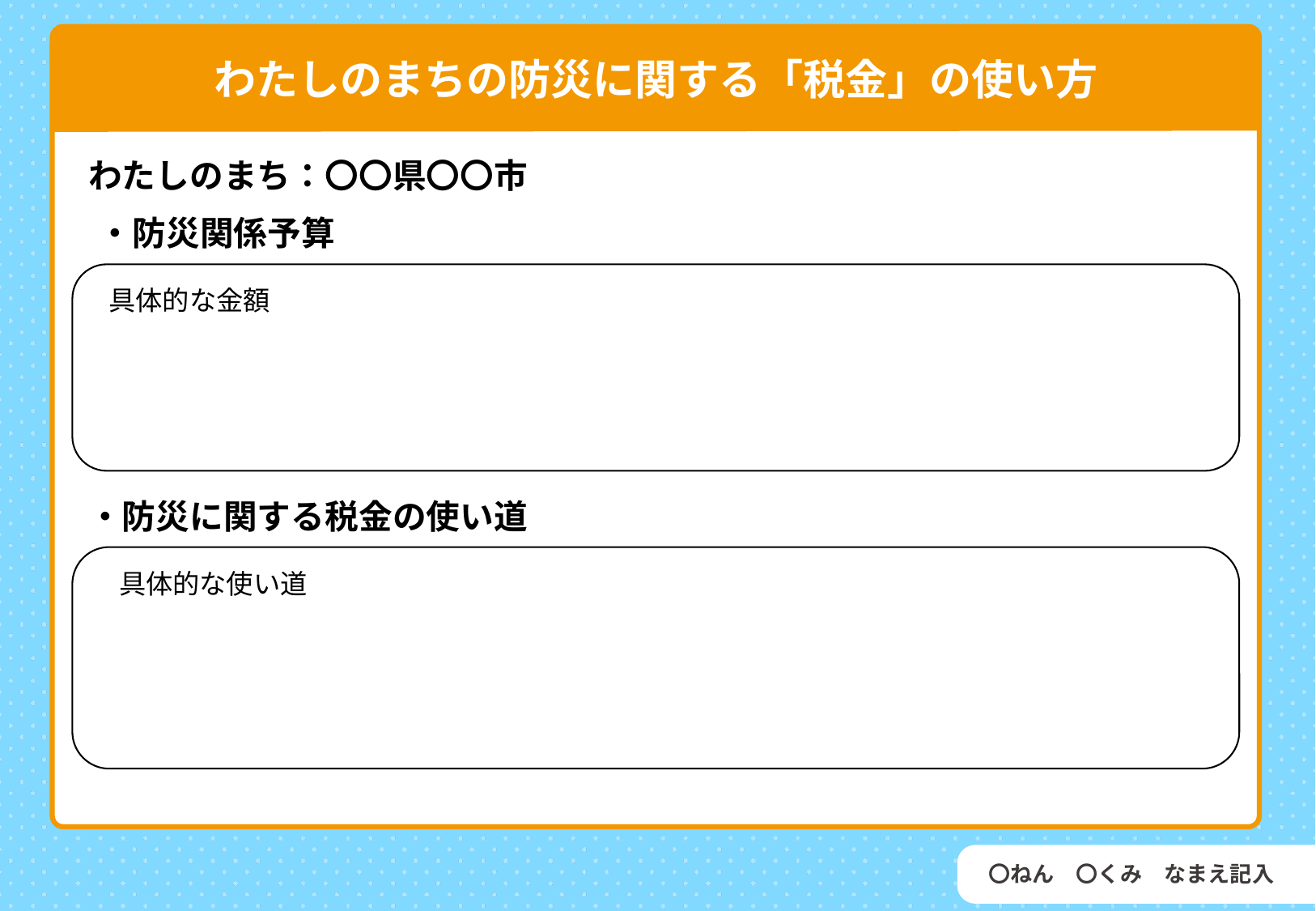

わたしのまちの防災に関する「税金」の使い方

わたしのまち：〇〇県〇〇市
・防災関係予算

具体的な金額
・防災に関する税金の使い道

具体的な使い道
発見

〇ねん　〇くみ　なまえ記入